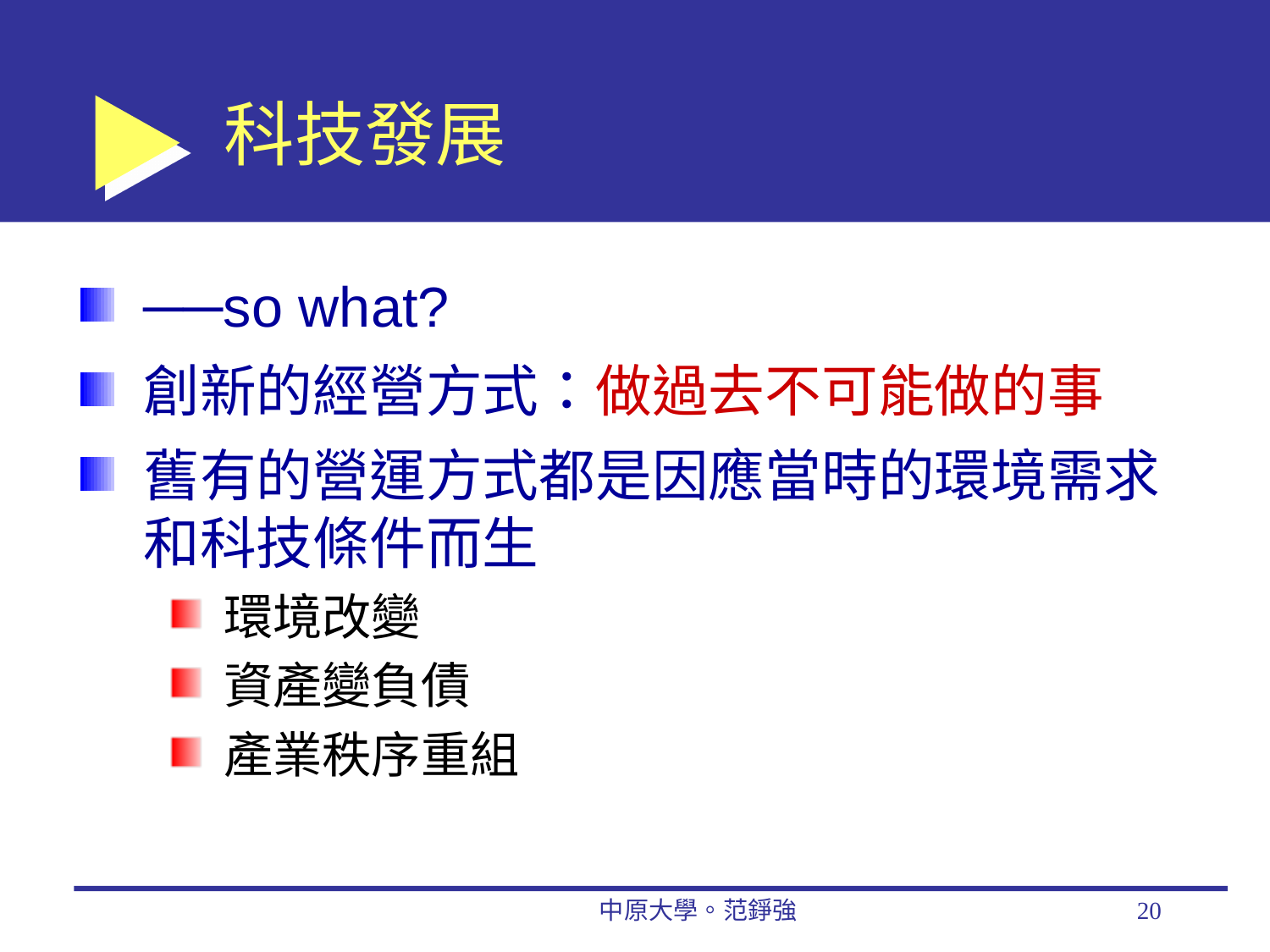

# 科技發展
──so what?
創新的經營方式：做過去不可能做的事
舊有的營運方式都是因應當時的環境需求和科技條件而生
環境改變
資產變負債
產業秩序重組
中原大學。范錚強
20